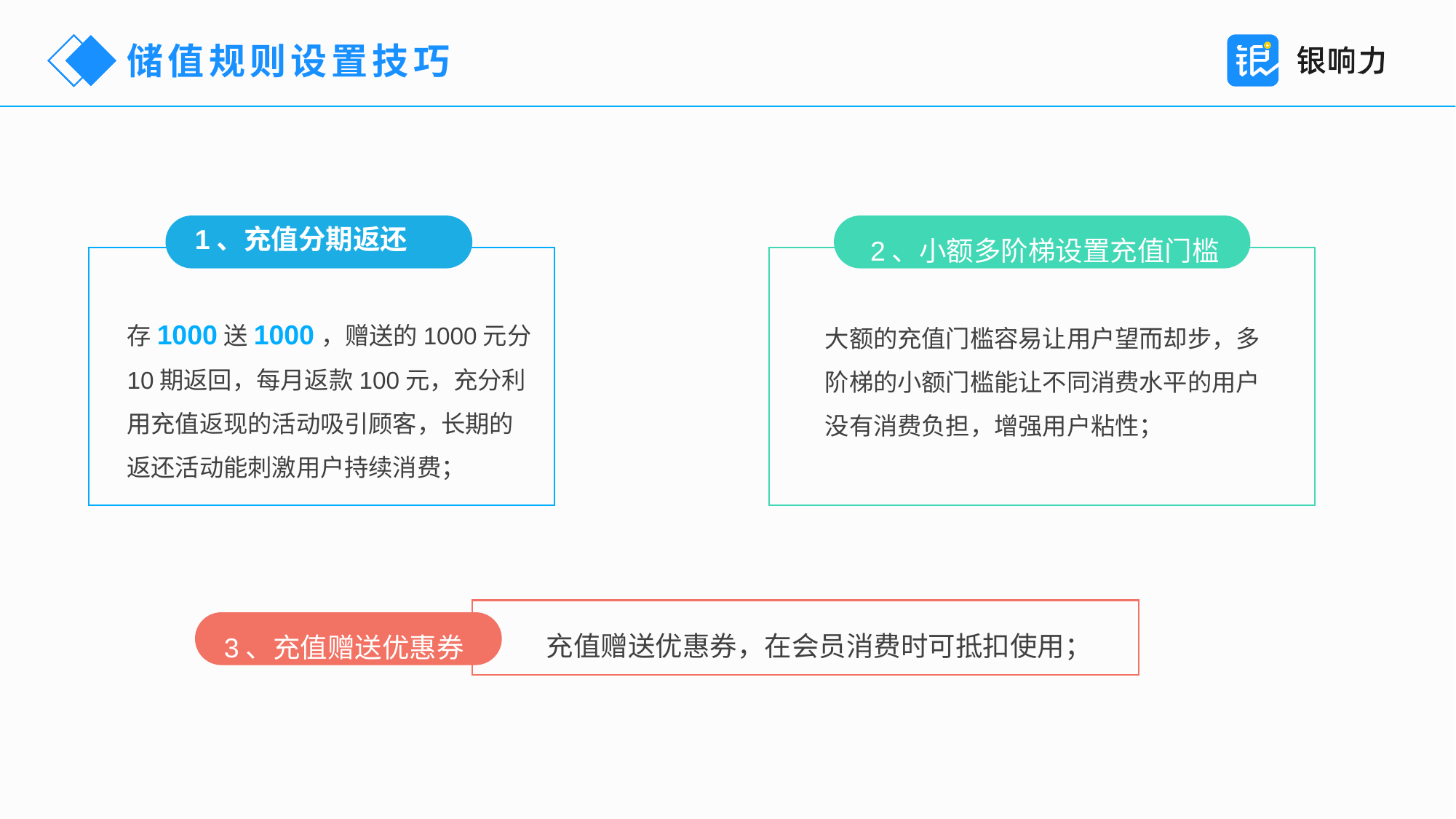

储值规则设置技巧
2、小额多阶梯设置充值门槛

1、充值分期返还

存1000送1000，赠送的1000元分10期返回，每月返款100元，充分利用充值返现的活动吸引顾客，长期的返还活动能刺激用户持续消费；
大额的充值门槛容易让用户望而却步，多阶梯的小额门槛能让不同消费水平的用户没有消费负担，增强用户粘性；

充值赠送优惠券，在会员消费时可抵扣使用；
3、充值赠送优惠券